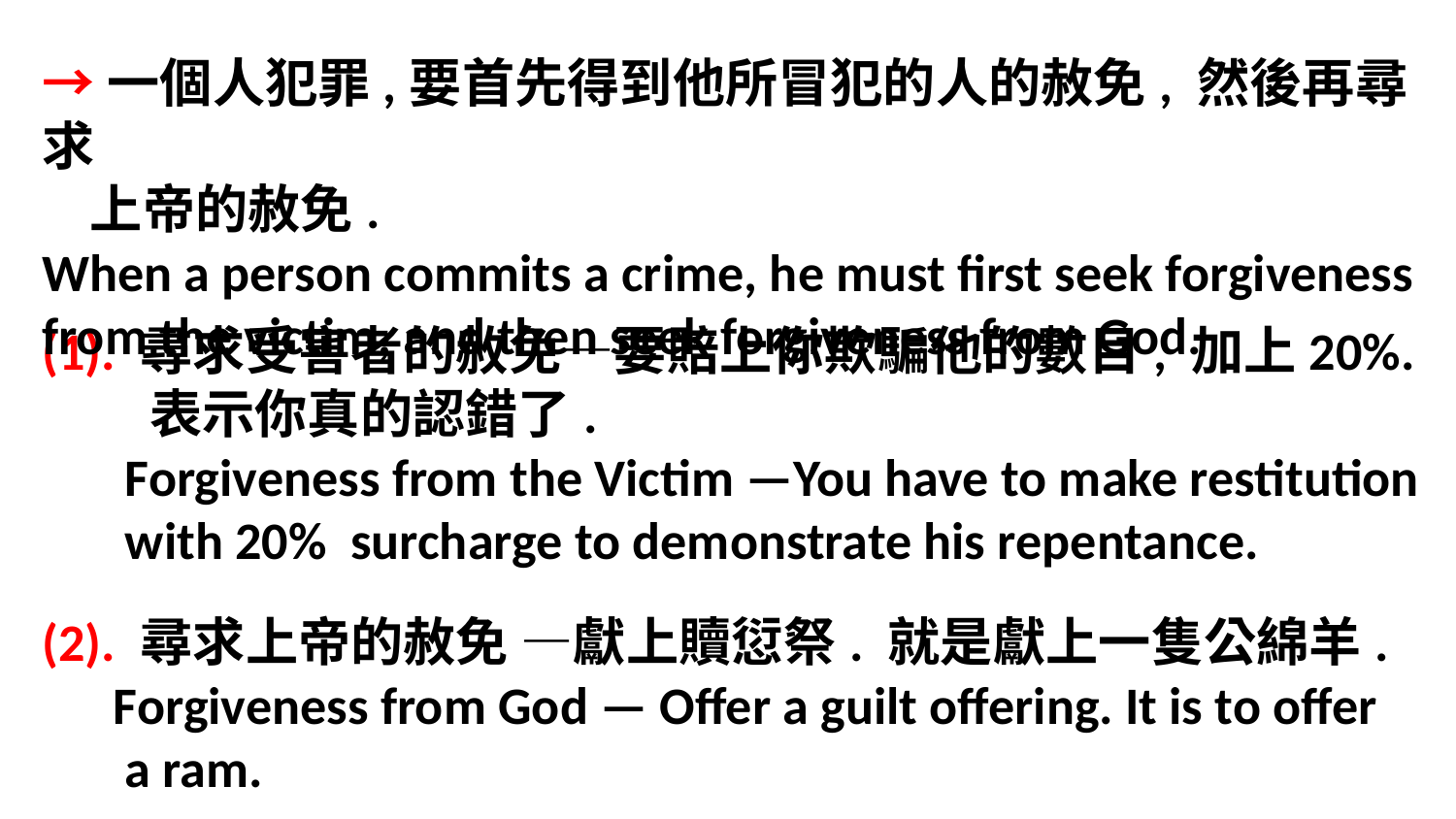

→一個人犯罪,要首先得到他所冒犯的人的赦免, 然後再尋求
   上帝的赦免.
When a person commits a crime, he must first seek forgiveness from the victim, and then seek forgiveness from God.
(1). 尋求受害者的赦免—要賠上你欺騙他的數目, 加上20%.
        表示你真的認錯了.
       Forgiveness from the Victim —You have to make restitution
       with 20%  surcharge to demonstrate his repentance.
(2). 尋求上帝的赦免 —獻上贖愆祭. 就是獻上一隻公綿羊.
      Forgiveness from God — Offer a guilt offering. It is to offer
       a ram.